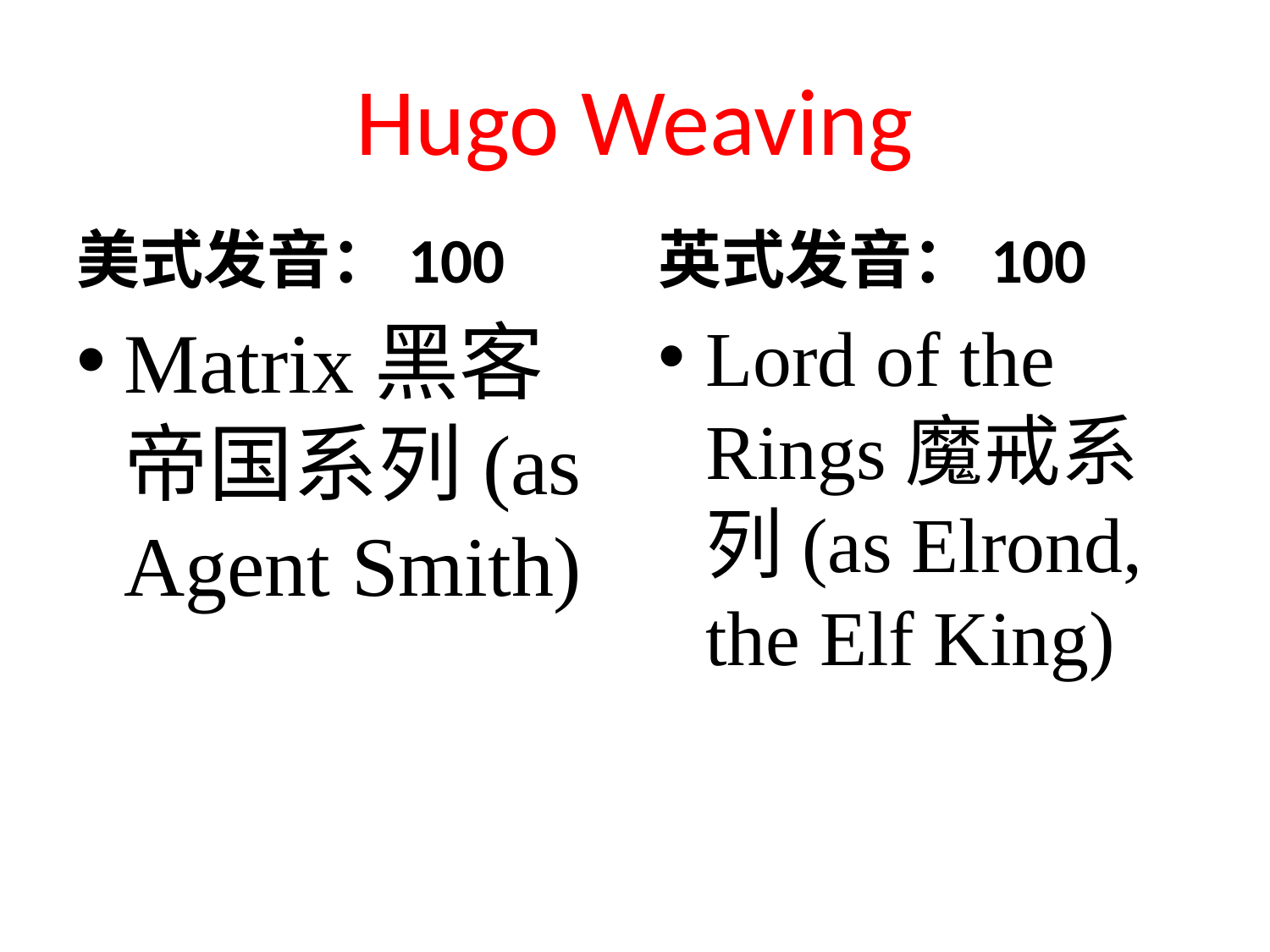

# Hugo Weaving
美式发音：100
英式发音：100
Matrix黑客帝国系列(as Agent Smith)
Lord of the Rings魔戒系列(as Elrond, the Elf King)